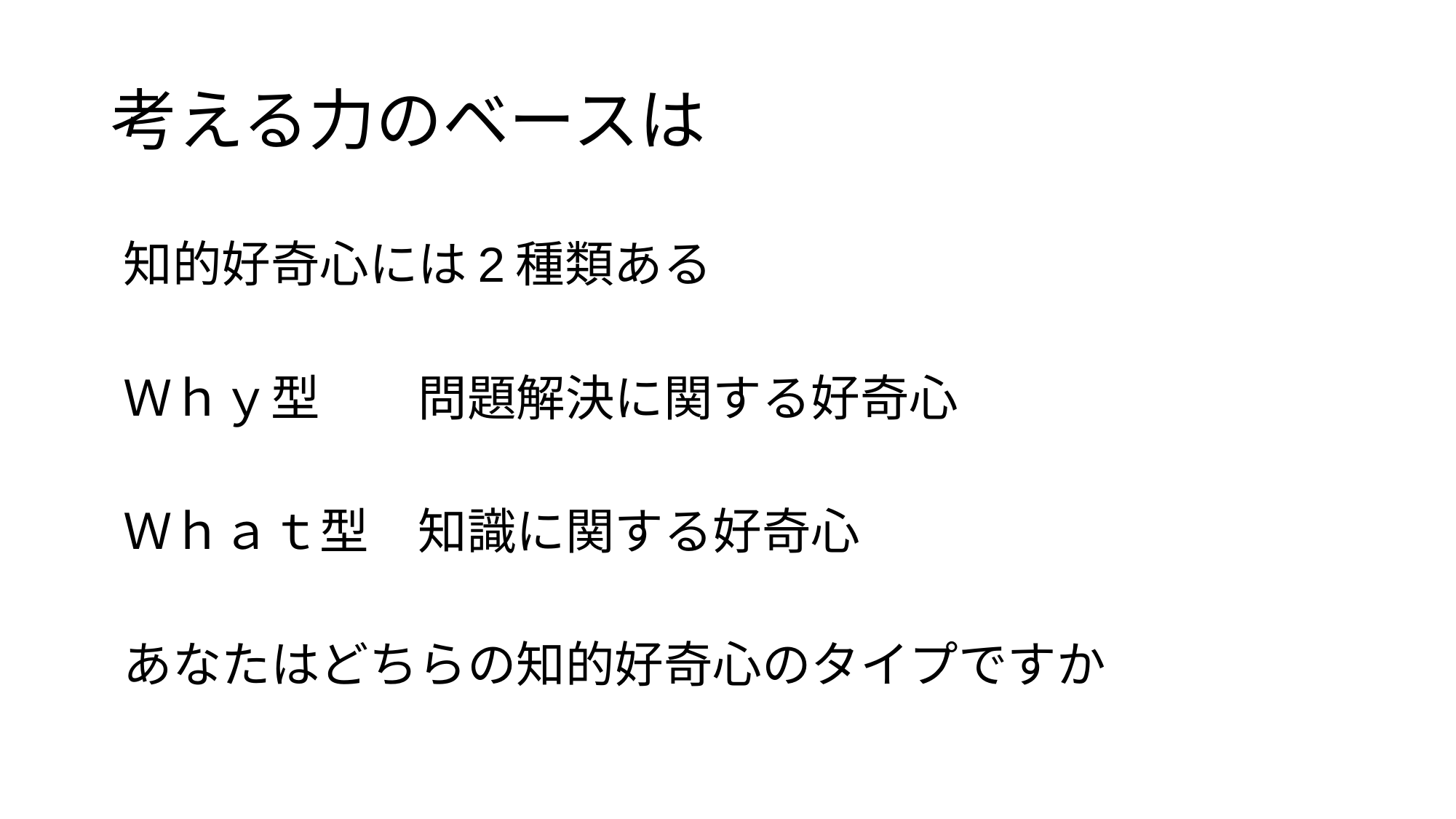

# 考える力のベースは

　知的好奇心には2種類ある

　Ｗｈｙ型　　問題解決に関する好奇心

　Ｗｈａｔ型　知識に関する好奇心

　あなたはどちらの知的好奇心のタイプですか